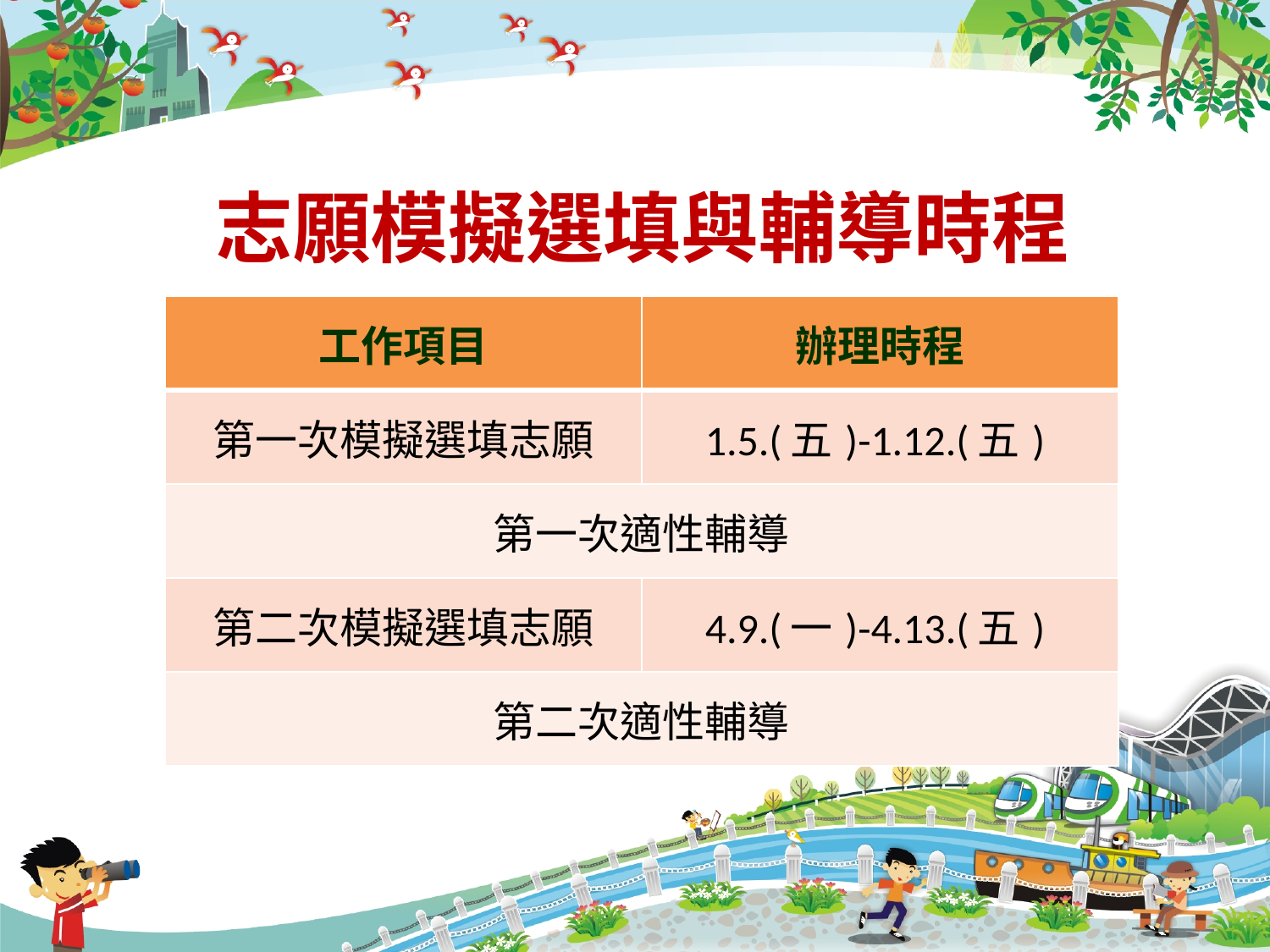

# 志願模擬選填與輔導時程
| 工作項目 | 辦理時程 |
| --- | --- |
| 第一次模擬選填志願 | 1.5.(五)-1.12.(五) |
| 第一次適性輔導 |  |
| 第二次模擬選填志願 | 4.9.(一)-4.13.(五) |
| 第二次適性輔導 |  |